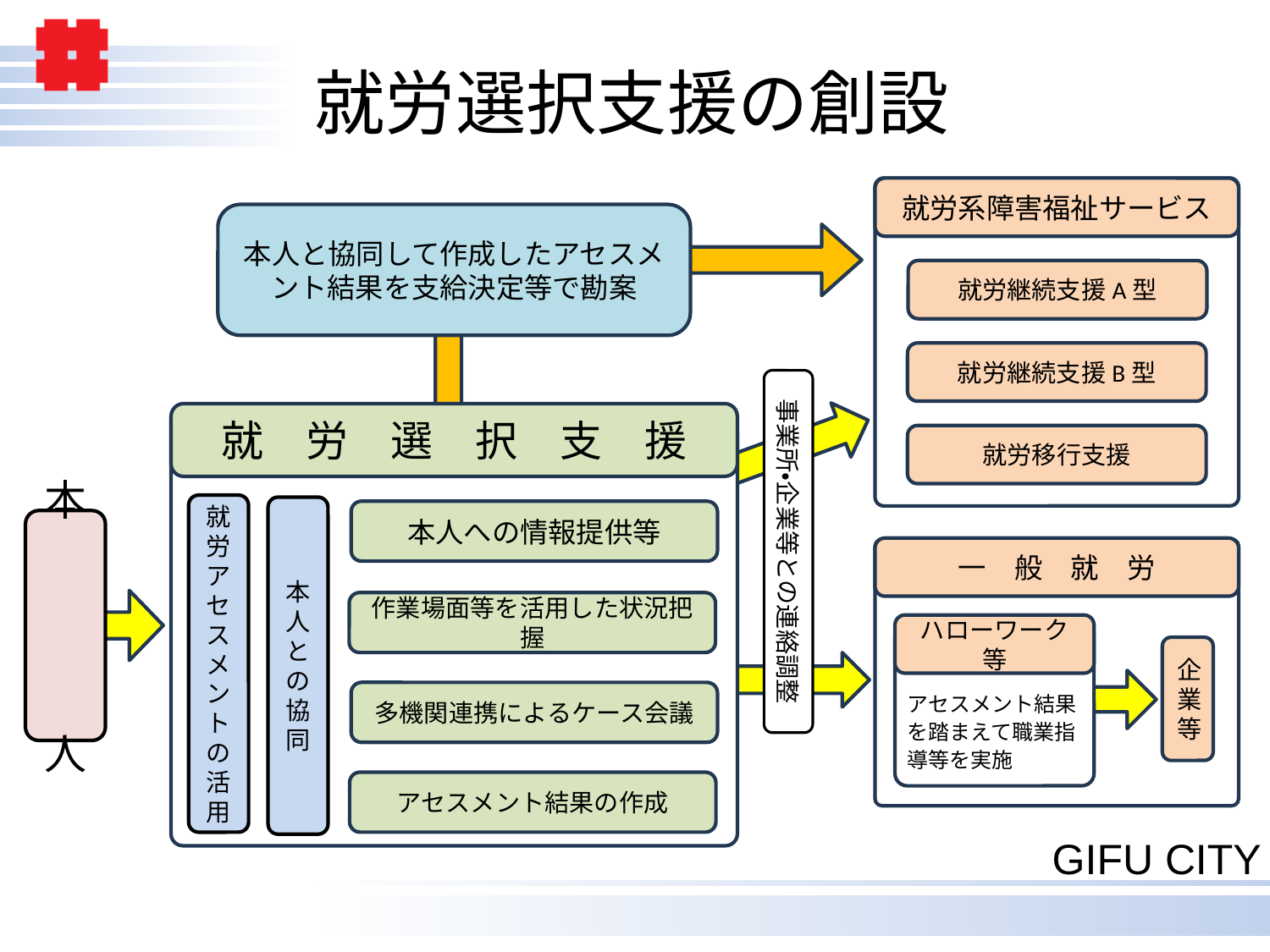

# 就労選択支援の創設

就労系障害福祉サービス
本人と協同して作成したアセスメント結果を支給決定等で勘案
就労継続支援A型
就労継続支援B型
事業所・企業等との連絡調整
就　労　選　択　支　援

就労移行支援
就労アセスメントの活用
本人との協同
本人への情報提供等
本

人
一　般　就　労

作業場面等を活用した状況把握
ハローワーク等

企業等

アセスメント結果を踏まえて職業指導等を実施
多機関連携によるケース会議
アセスメント結果の作成